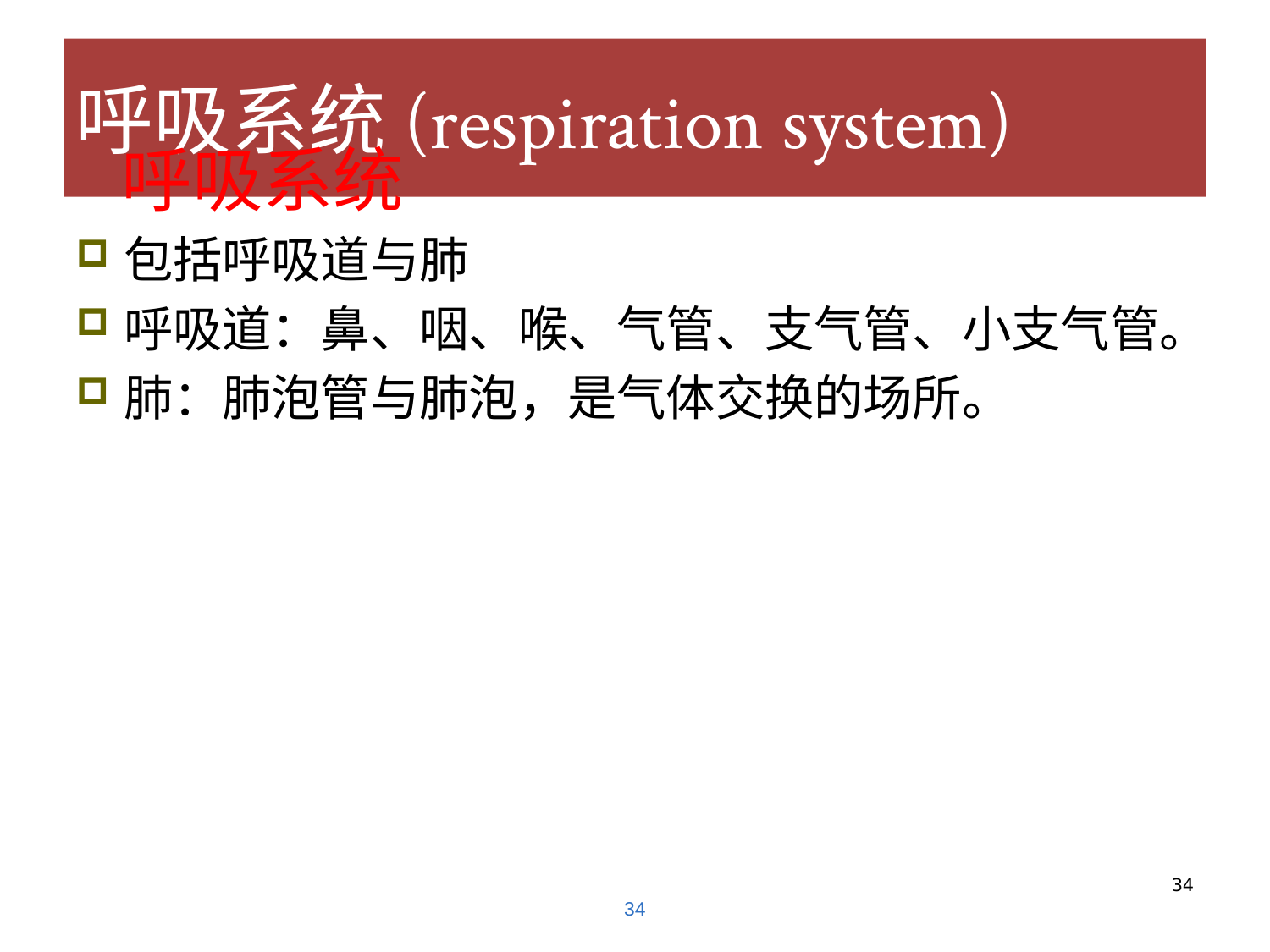

# 呼吸系统(respiration system)
包括呼吸道与肺
呼吸道：鼻、咽、喉、气管、支气管、小支气管。
肺：肺泡管与肺泡，是气体交换的场所。
呼吸系统
34
34